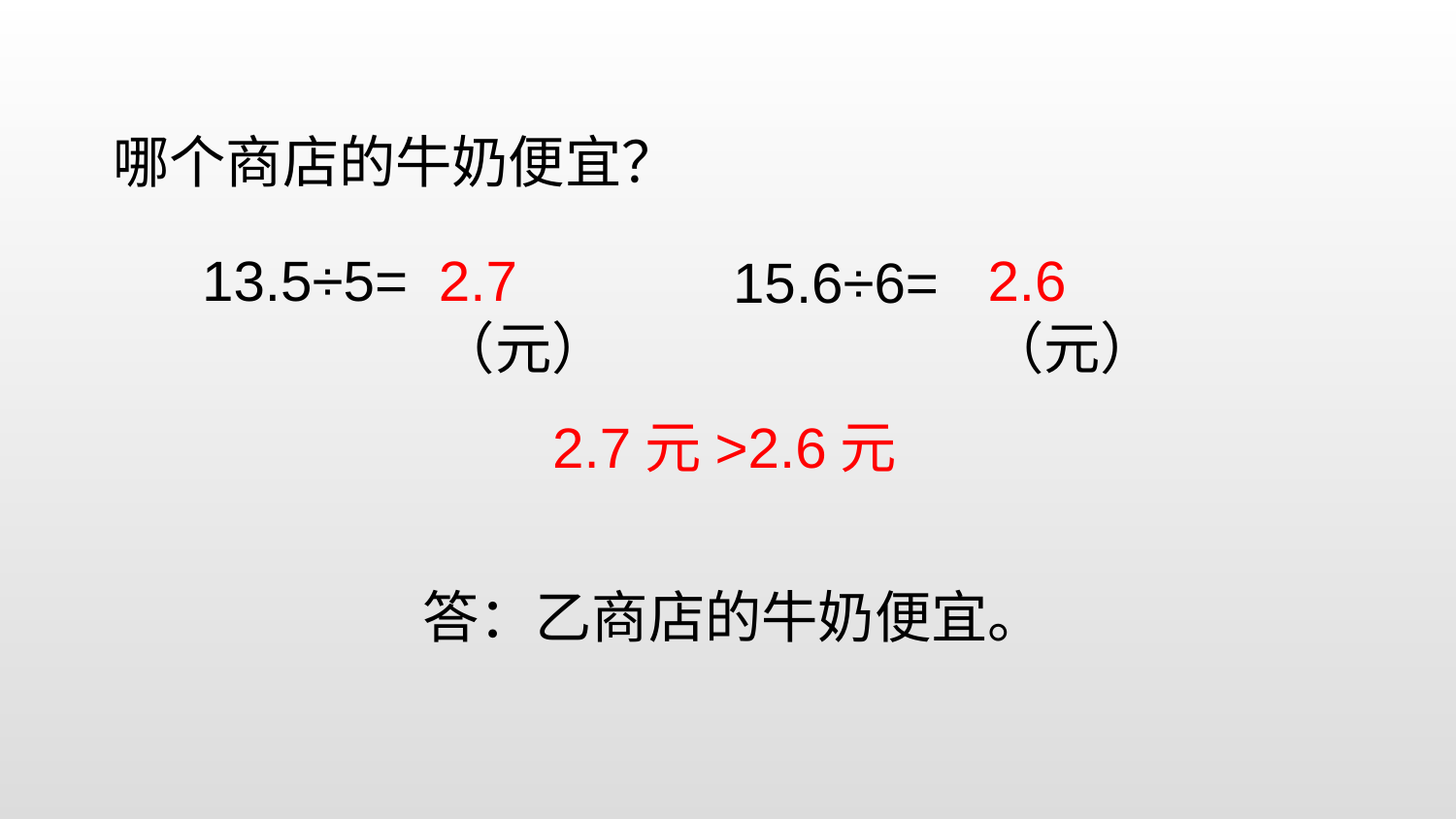

哪个商店的牛奶便宜？
2.6（元）
13.5÷5=
2.7（元）
15.6÷6=
2.7元>2.6元
答：乙商店的牛奶便宜。